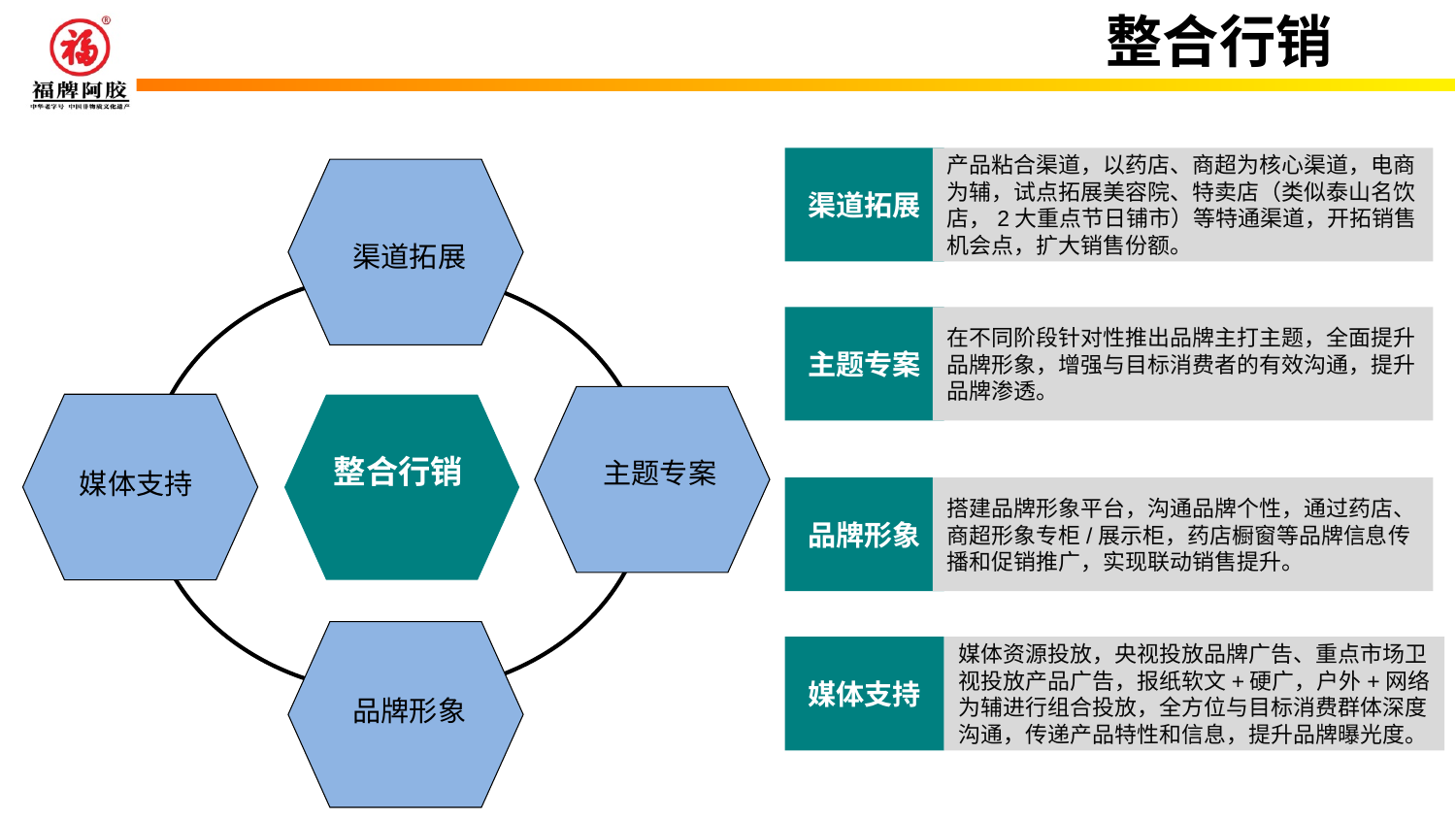

整合行销
渠道拓展
产品粘合渠道，以药店、商超为核心渠道，电商为辅，试点拓展美容院、特卖店（类似泰山名饮店，2大重点节日铺市）等特通渠道，开拓销售机会点，扩大销售份额。

渠道拓展

主题专案
在不同阶段针对性推出品牌主打主题，全面提升品牌形象，增强与目标消费者的有效沟通，提升品牌渗透。

整合行销
主题专案
媒体支持
品牌形象
搭建品牌形象平台，沟通品牌个性，通过药店、商超形象专柜/展示柜，药店橱窗等品牌信息传播和促销推广，实现联动销售提升。

媒体支持
媒体资源投放，央视投放品牌广告、重点市场卫视投放产品广告，报纸软文+硬广，户外+网络为辅进行组合投放，全方位与目标消费群体深度沟通，传递产品特性和信息，提升品牌曝光度。
品牌形象